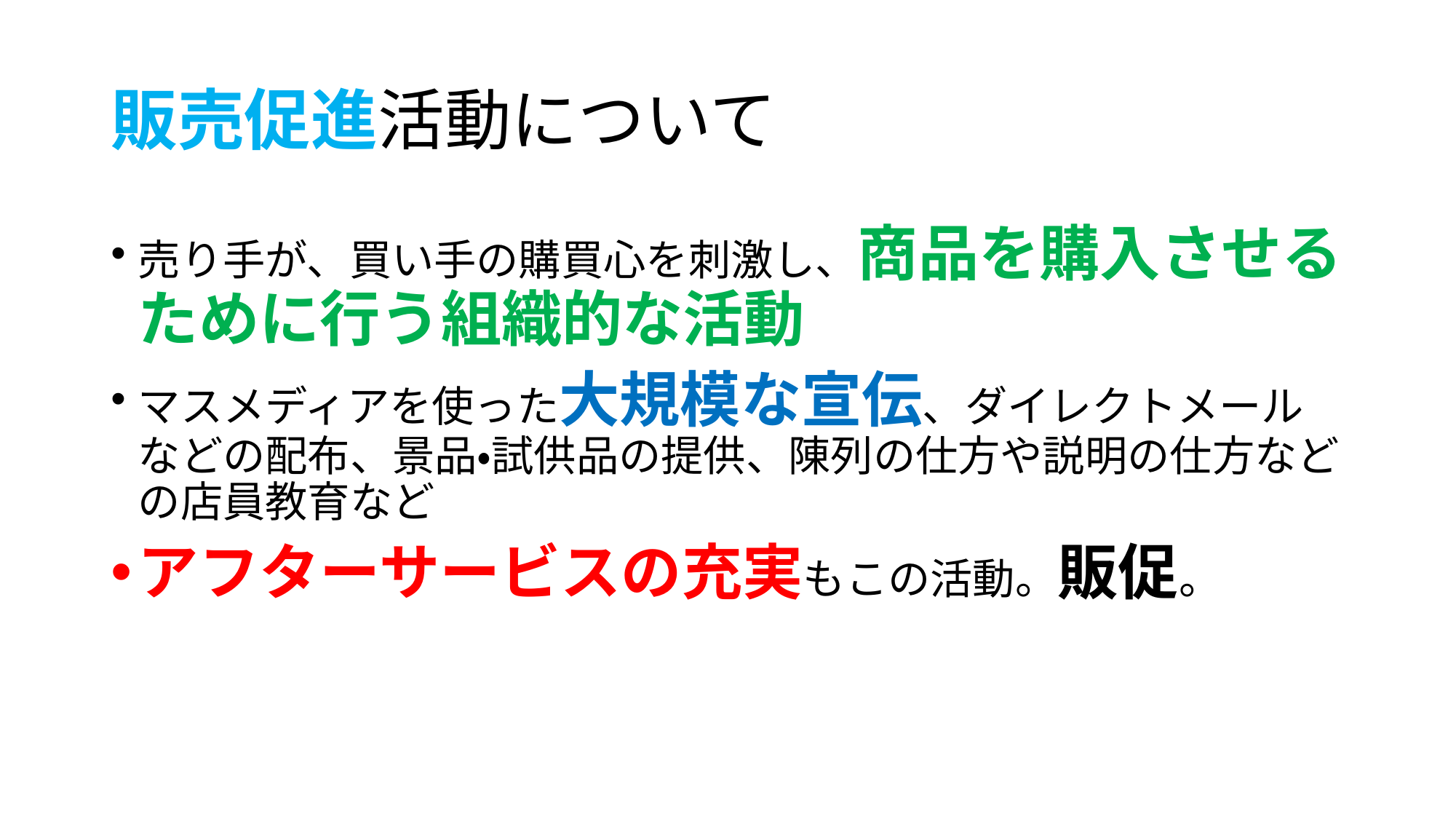

# 販売促進活動について
売り手が、買い手の購買心を刺激し、商品を購入させるために行う組織的な活動
マスメディアを使った大規模な宣伝、ダイレクトメールなどの配布、景品・試供品の提供、陳列の仕方や説明の仕方などの店員教育など
アフターサービスの充実もこの活動。販促。